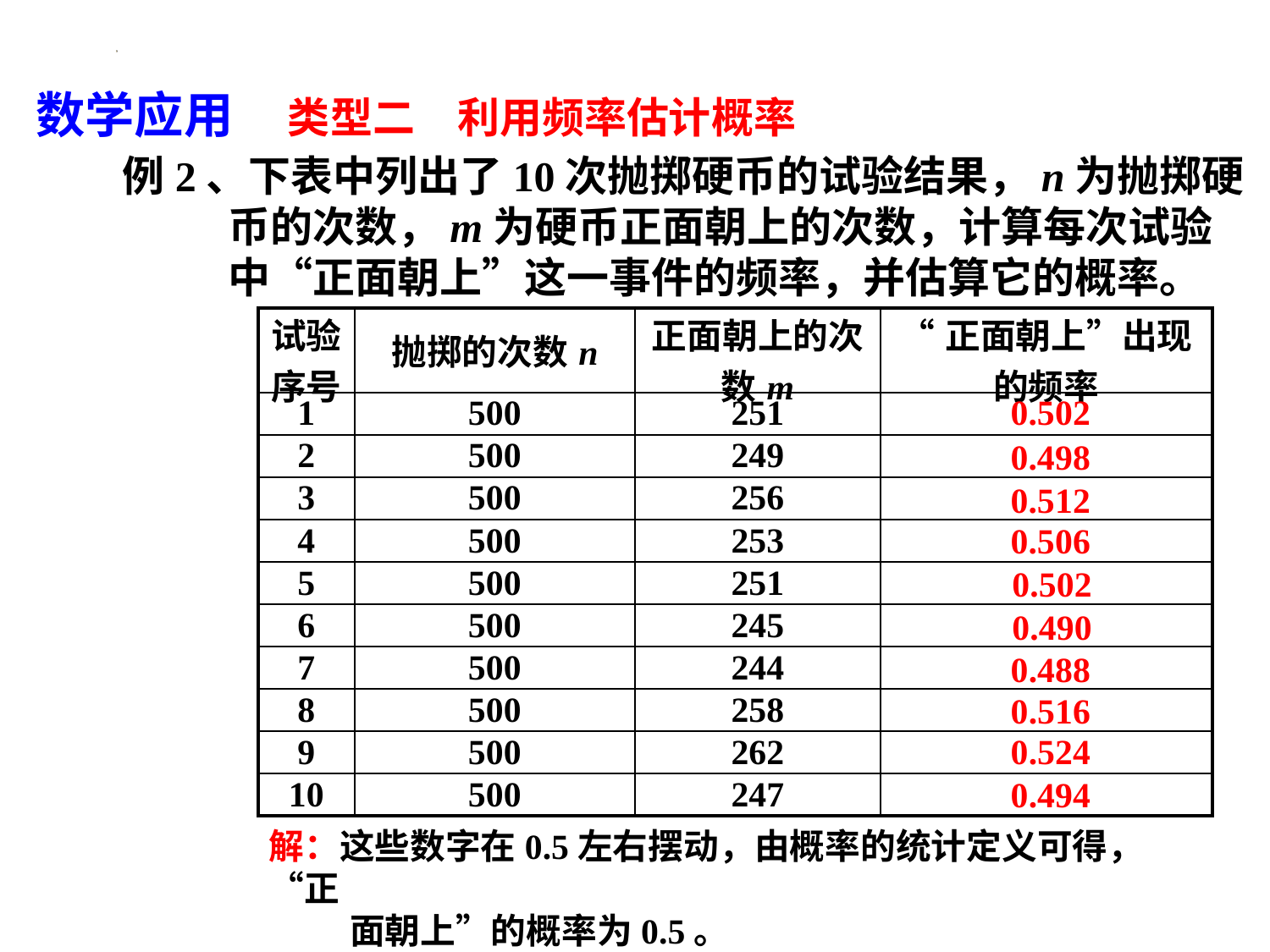

数学应用
类型二　利用频率估计概率
例2、下表中列出了10次抛掷硬币的试验结果，n为抛掷硬
          币的次数，m为硬币正面朝上的次数，计算每次试验
          中“正面朝上”这一事件的频率，并估算它的概率。
| 试验序号 | 抛掷的次数n | 正面朝上的次数m | “正面朝上”出现的频率 |
| --- | --- | --- | --- |
| 1 | 500 | 251 |  |
| 2 | 500 | 249 |  |
| 3 | 500 | 256 |  |
| 4 | 500 | 253 |  |
| 5 | 500 | 251 |  |
| 6 | 500 | 245 |  |
| 7 | 500 | 244 |  |
| 8 | 500 | 258 |  |
| 9 | 500 | 262 |  |
| 10 | 500 | 247 |  |
0.502
0.498
0.512
0.506
0.502
0.490
0.488
0.516
0.524
0.494
解：这些数字在0.5左右摆动，由概率的统计定义可得，“正
         面朝上”的概率为0.5。